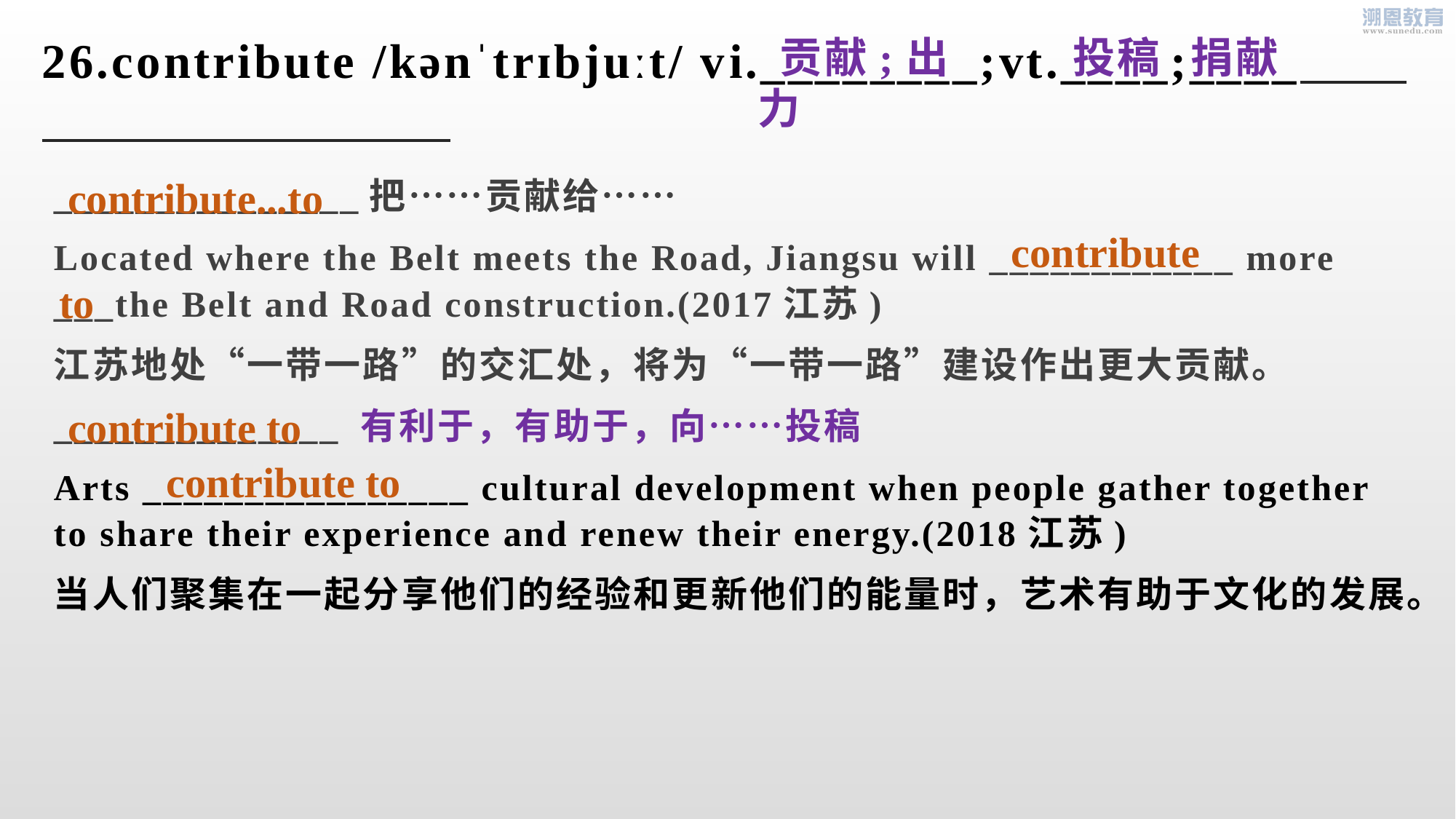

26.contribute /kənˈtrɪbjuːt/ vi.________;vt.____;____
_
 贡献;出力
投稿
捐献
contribute...to
_______________把……贡献给……
Located where the Belt meets the Road, Jiangsu will ____________ more ___the Belt and Road construction.(2017江苏)
江苏地处“一带一路”的交汇处，将为“一带一路”建设作出更大贡献。
______________ 有利于，有助于，向……投稿
Arts ________________ cultural development when people gather together to share their experience and renew their energy.(2018江苏)
当人们聚集在一起分享他们的经验和更新他们的能量时，艺术有助于文化的发展。

contribute
to
contribute to
contribute to